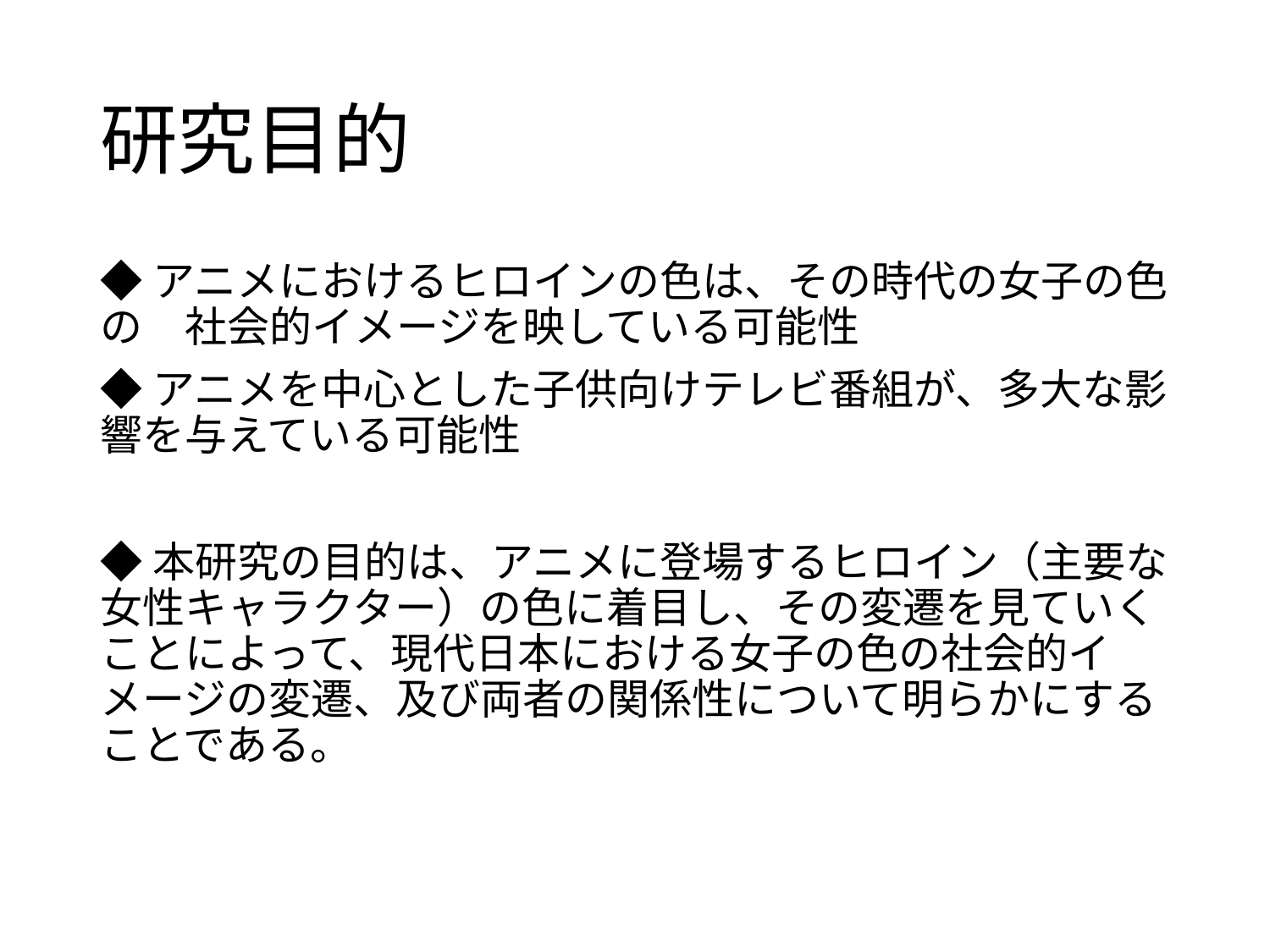

# 研究目的
◆アニメにおけるヒロインの色は、その時代の女子の色の　社会的イメージを映している可能性
◆アニメを中心とした子供向けテレビ番組が、多大な影響を与えている可能性

◆本研究の目的は、アニメに登場するヒロイン（主要な女性キャラクター）の色に着目し、その変遷を見ていくことによって、現代日本における女子の色の社会的イメージの変遷、及び両者の関係性について明らかにすることである。